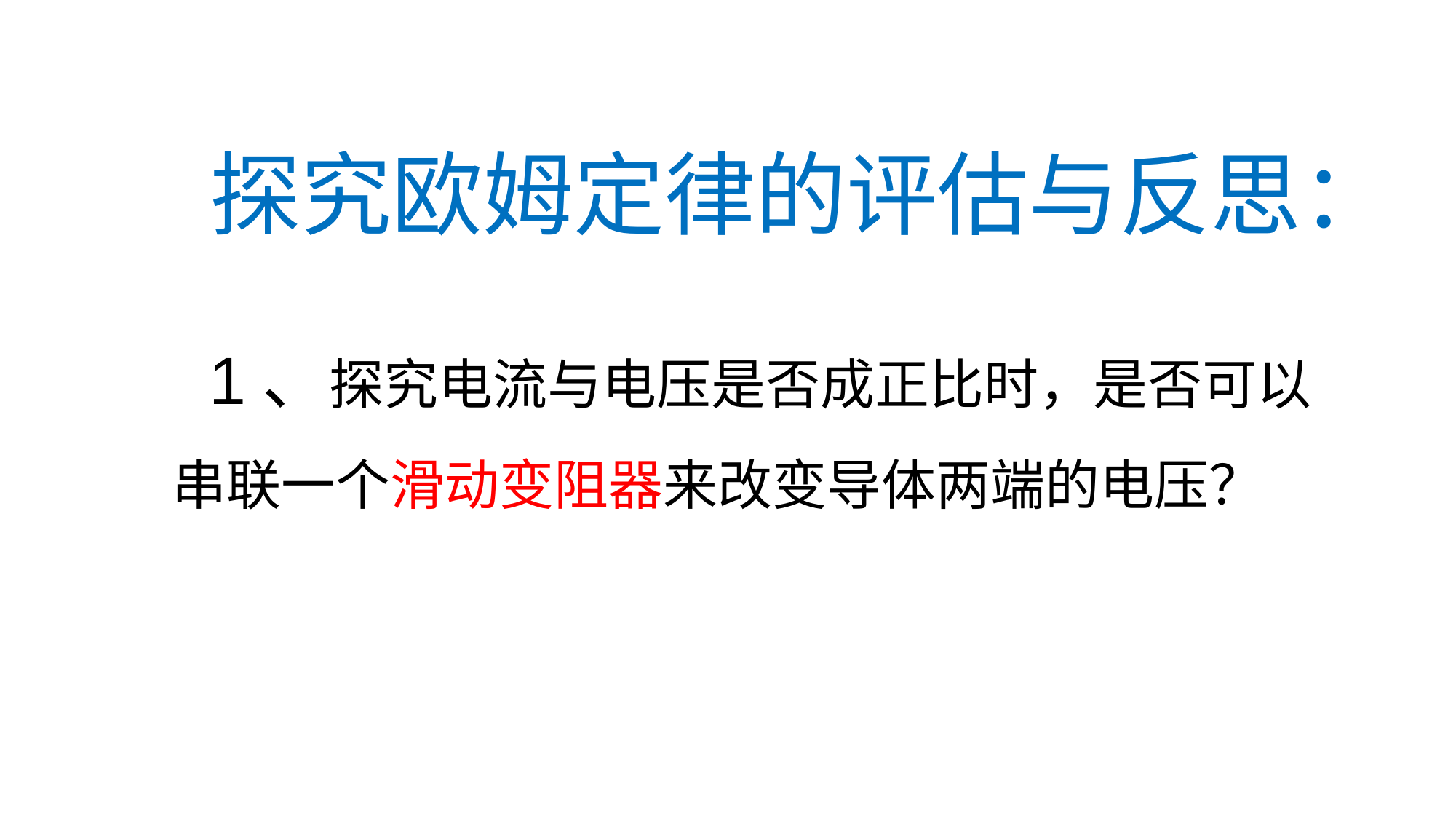

探究欧姆定律的评估与反思：

  1、探究电流与电压是否成正比时，是否可以串联一个滑动变阻器来改变导体两端的电压？